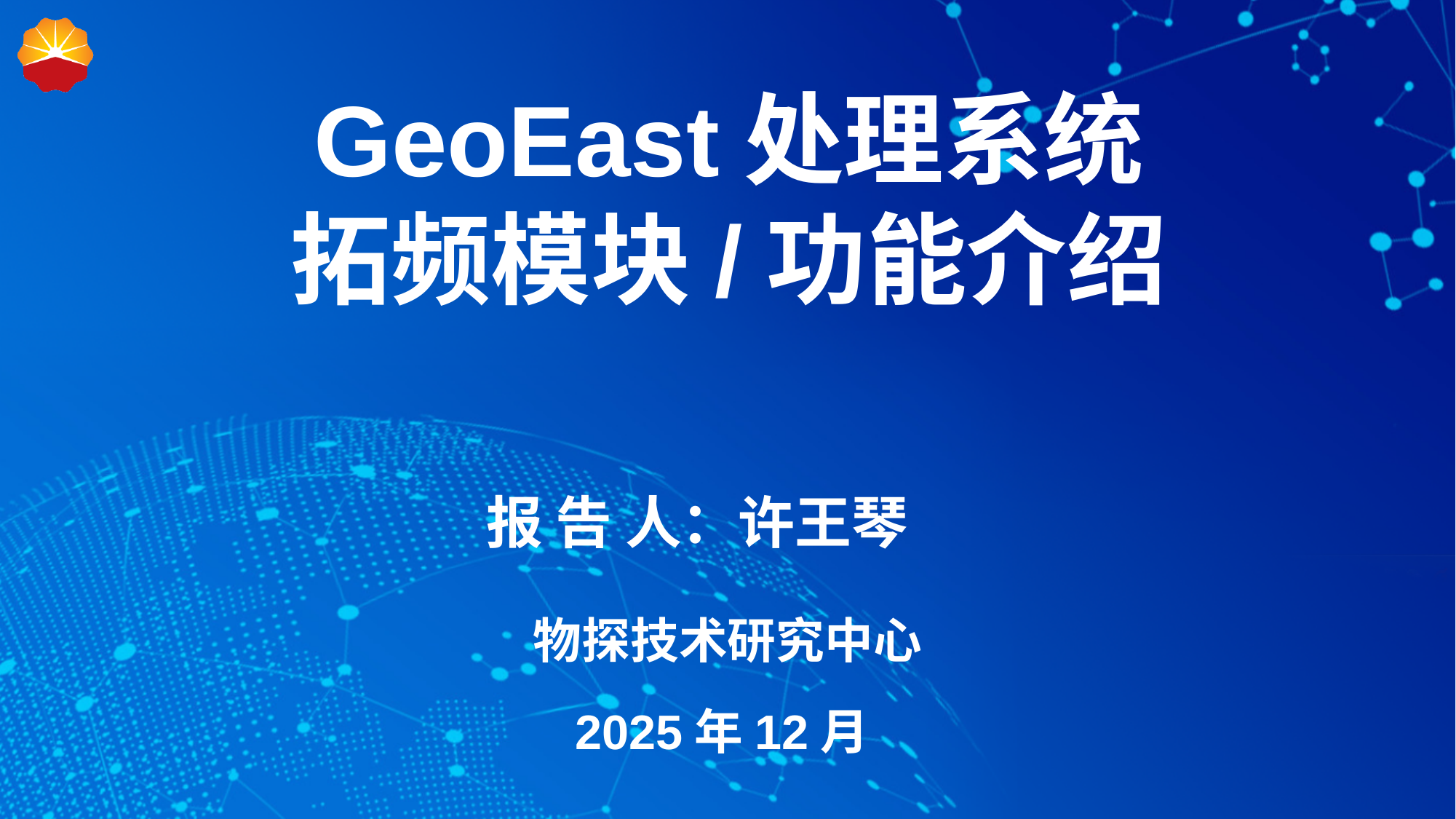

GeoEast处理系统
拓频模块/功能介绍
报 告 人：许王琴
物探技术研究中心
2025年12月